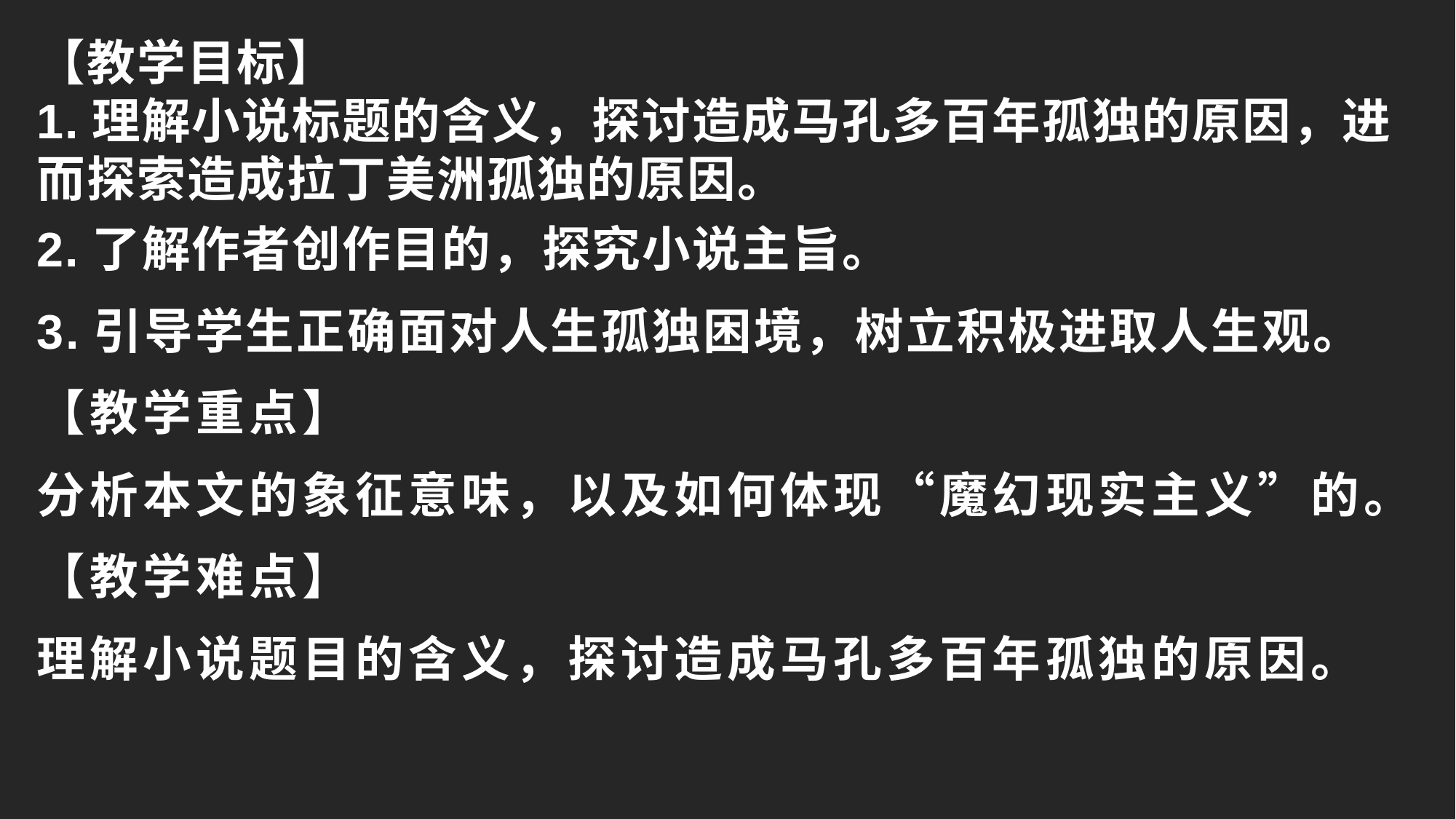

【教学目标】
1.理解小说标题的含义，探讨造成马孔多百年孤独的原因，进而探索造成拉丁美洲孤独的原因。
2.了解作者创作目的，探究小说主旨。
3.引导学生正确面对人生孤独困境，树立积极进取人生观。
【教学重点】
分析本文的象征意味，以及如何体现“魔幻现实主义”的。
【教学难点】
理解小说题目的含义，探讨造成马孔多百年孤独的原因。